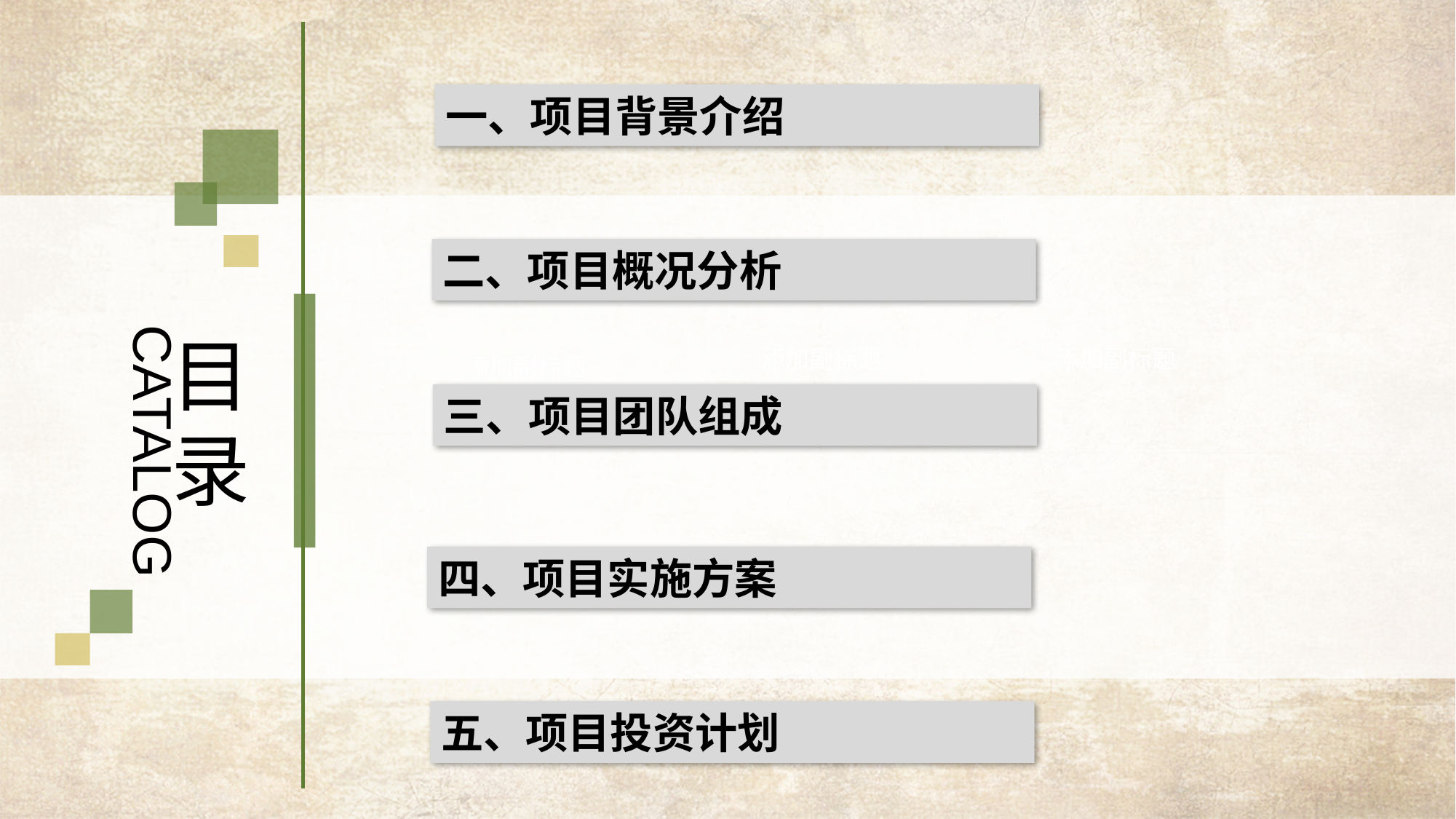

一、项目背景介绍

二、项目概况分析
CATALOG
目  录
添加副标题
添加副标题
添加副标题
三、项目团队组成
四、项目实施方案

五、项目投资计划